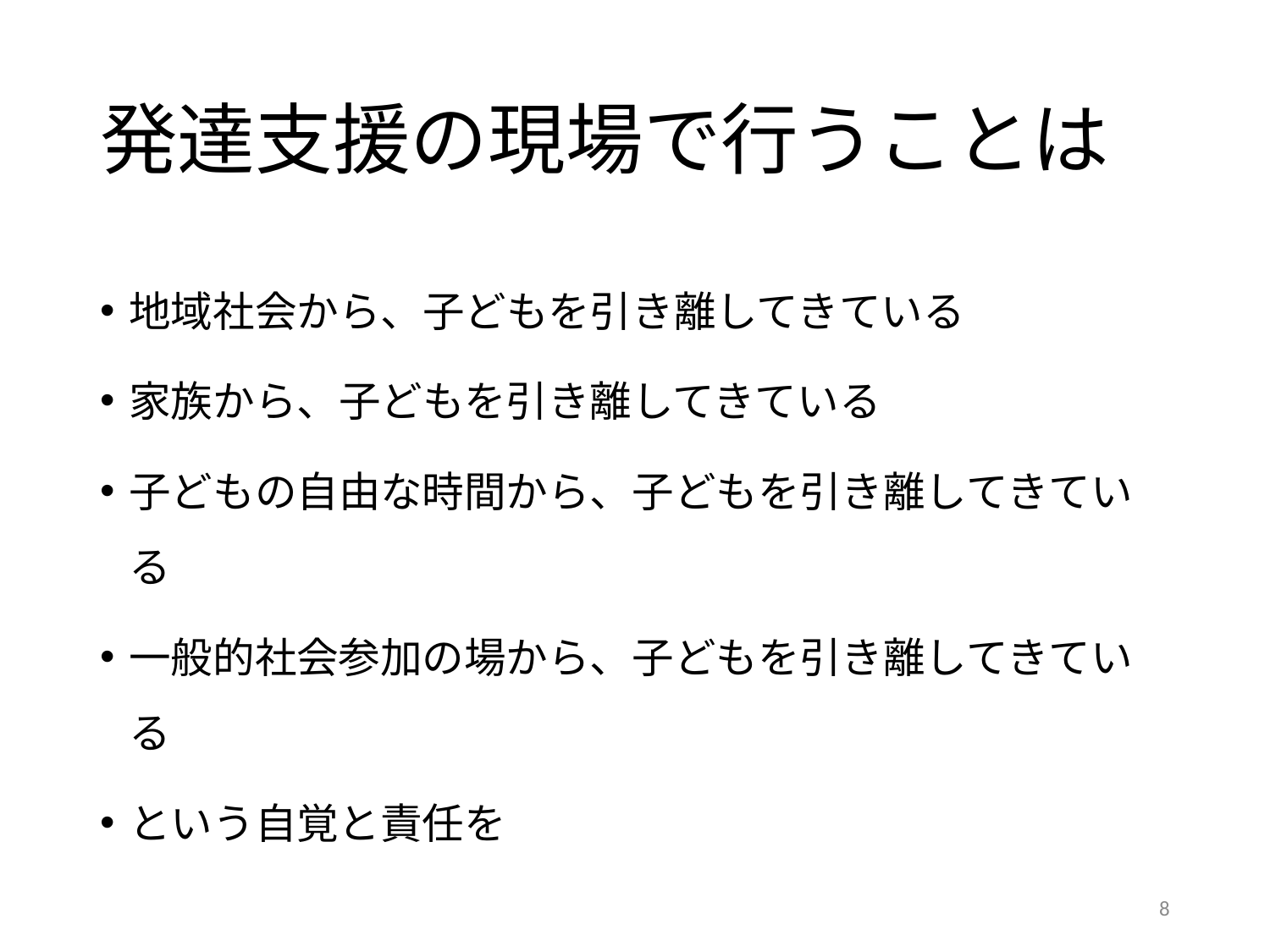

# 発達支援の現場で行うことは
地域社会から、子どもを引き離してきている
家族から、子どもを引き離してきている
子どもの自由な時間から、子どもを引き離してきている
一般的社会参加の場から、子どもを引き離してきている
という自覚と責任を

8